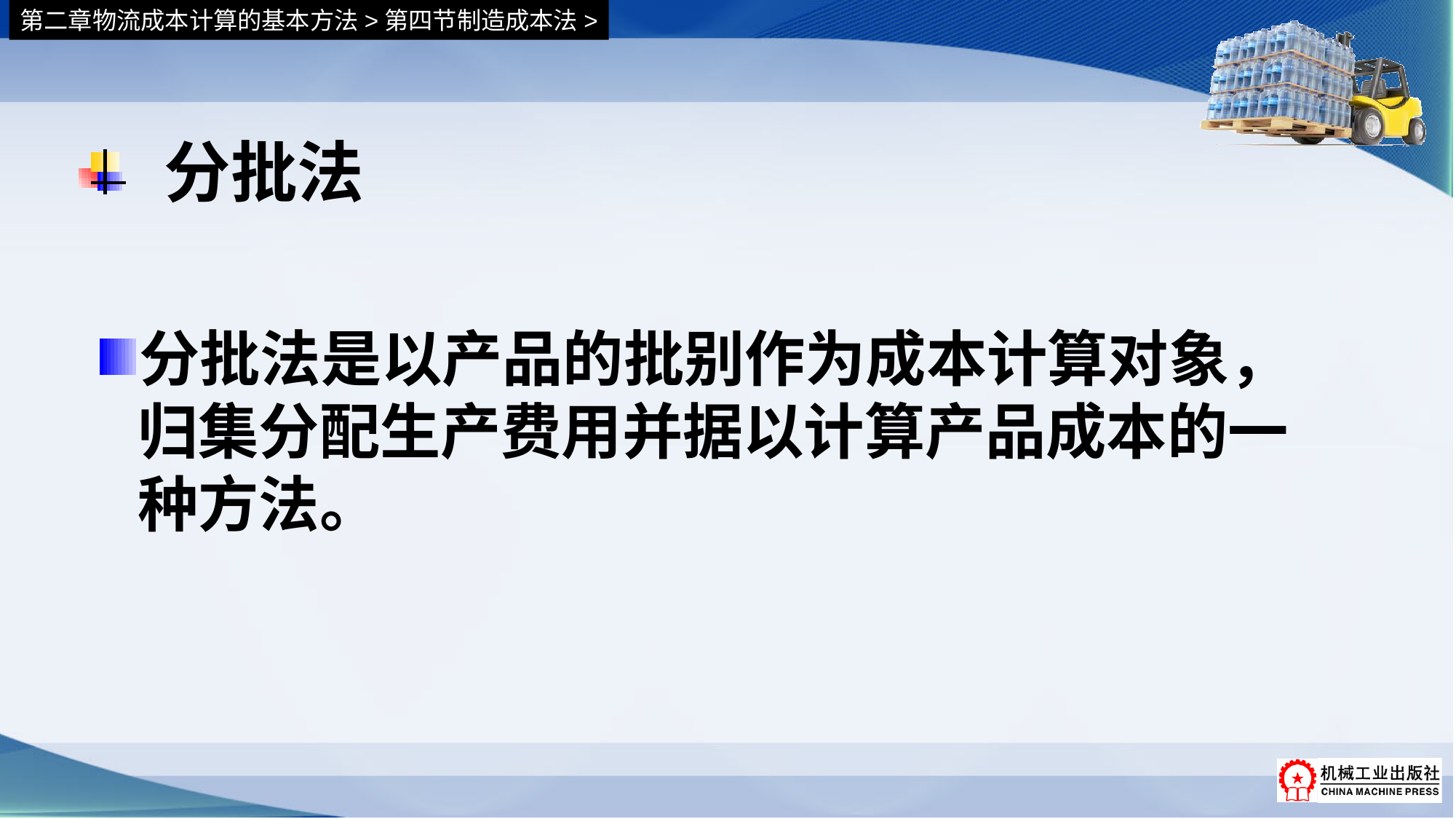

第二章物流成本计算的基本方法>第四节制造成本法>
# 分批法
分批法是以产品的批别作为成本计算对象，归集分配生产费用并据以计算产品成本的一种方法。